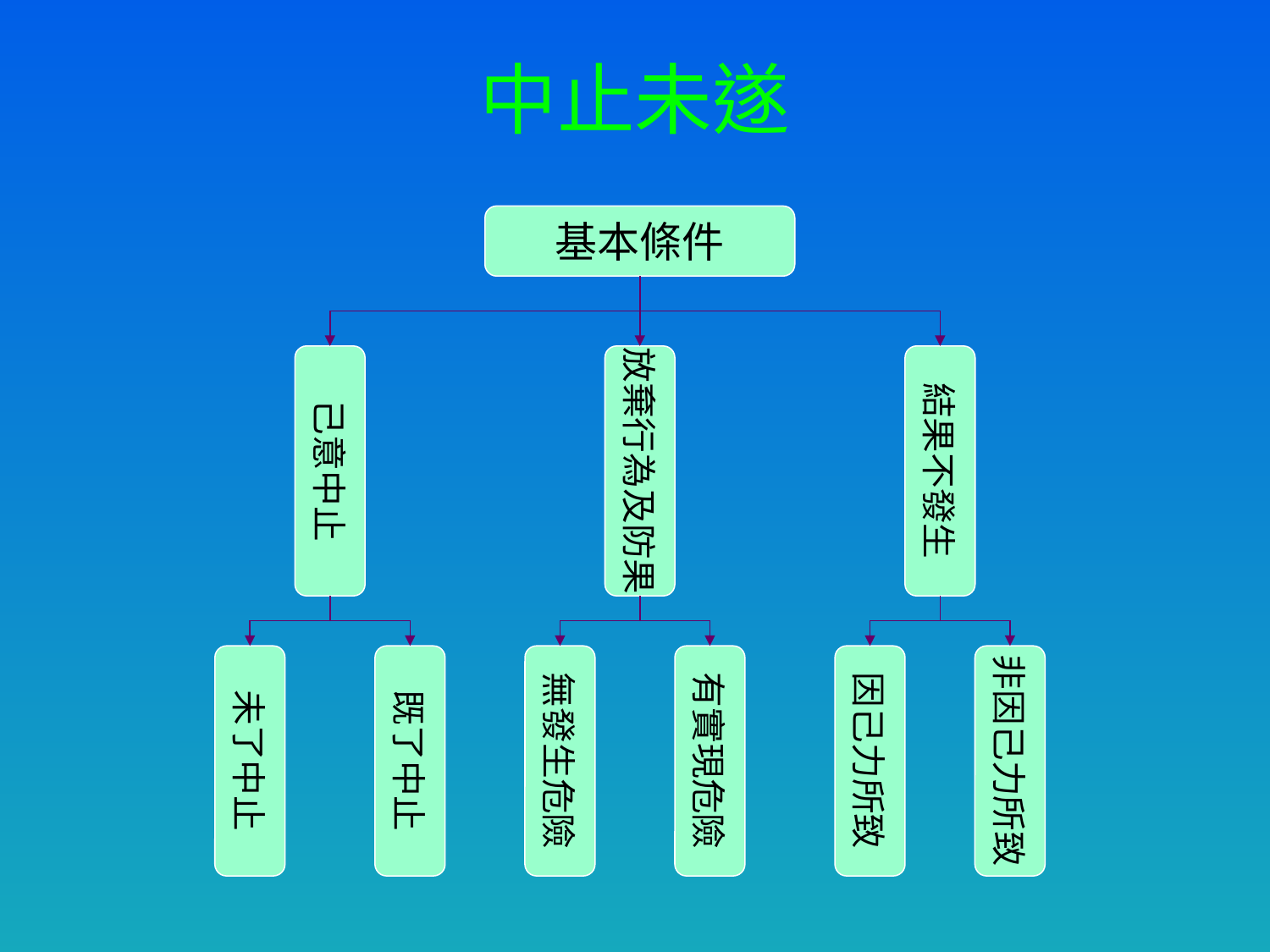

# 中止未遂
基本條件
己意中止
放棄行為及防果
結果不發生
未了中止
既了中止
無發生危險
有實現危險
因己力所致
非因己力所致